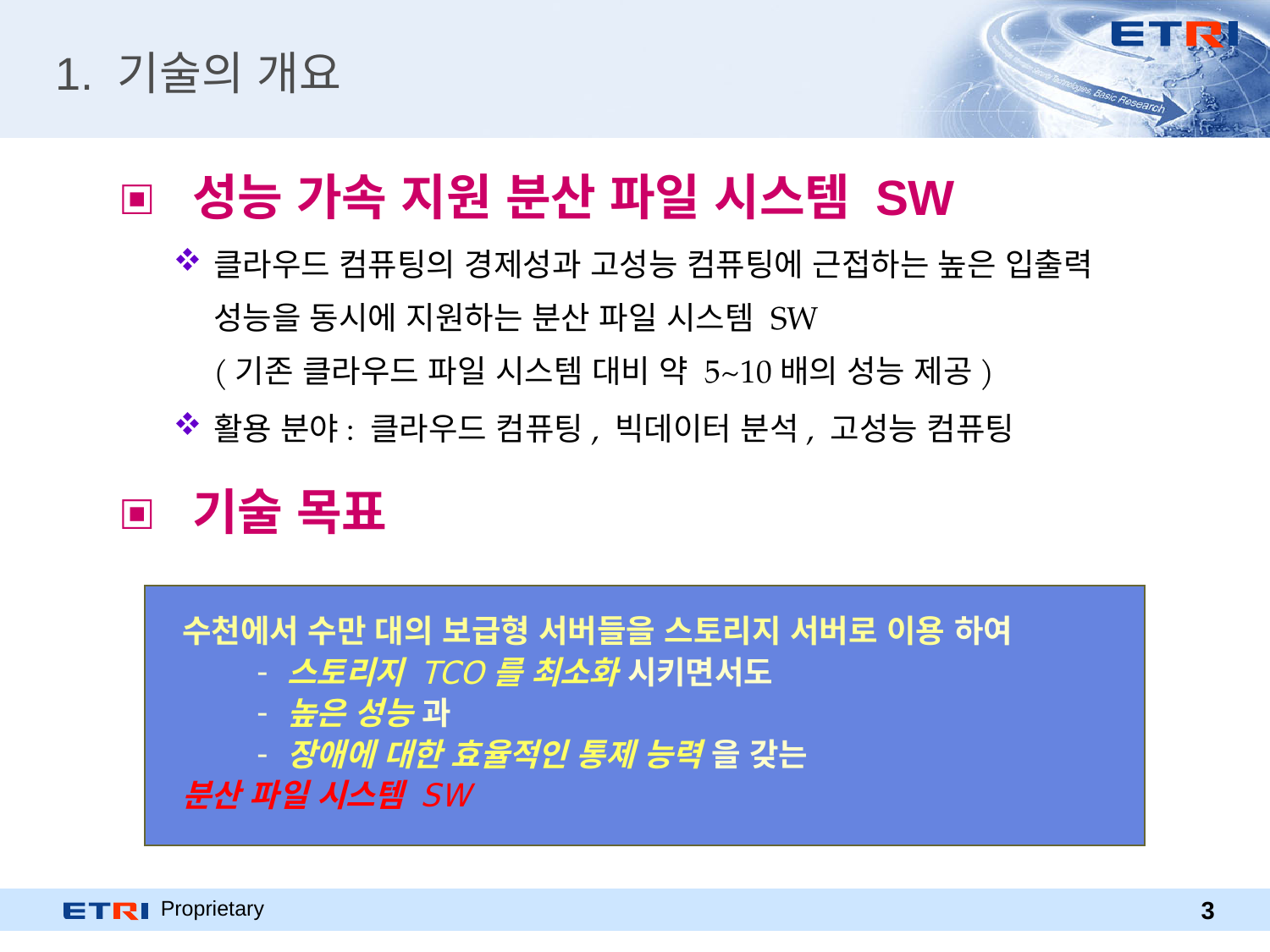

# 1. 기술의 개요
 성능 가속 지원 분산 파일 시스템 SW
클라우드 컴퓨팅의 경제성과 고성능 컴퓨팅에 근접하는 높은 입출력 성능을 동시에 지원하는 분산 파일 시스템 SW
(기존 클라우드 파일 시스템 대비 약 5~10배의 성능 제공)
활용 분야: 클라우드 컴퓨팅, 빅데이터 분석, 고성능 컴퓨팅
 기술 목표
수천에서 수만 대의 보급형 서버들을 스토리지 서버로 이용 하여
        - 스토리지 TCO를 최소화 시키면서도
        - 높은 성능 과
        - 장애에 대한 효율적인 통제 능력 을 갖는
분산 파일 시스템 SW
3